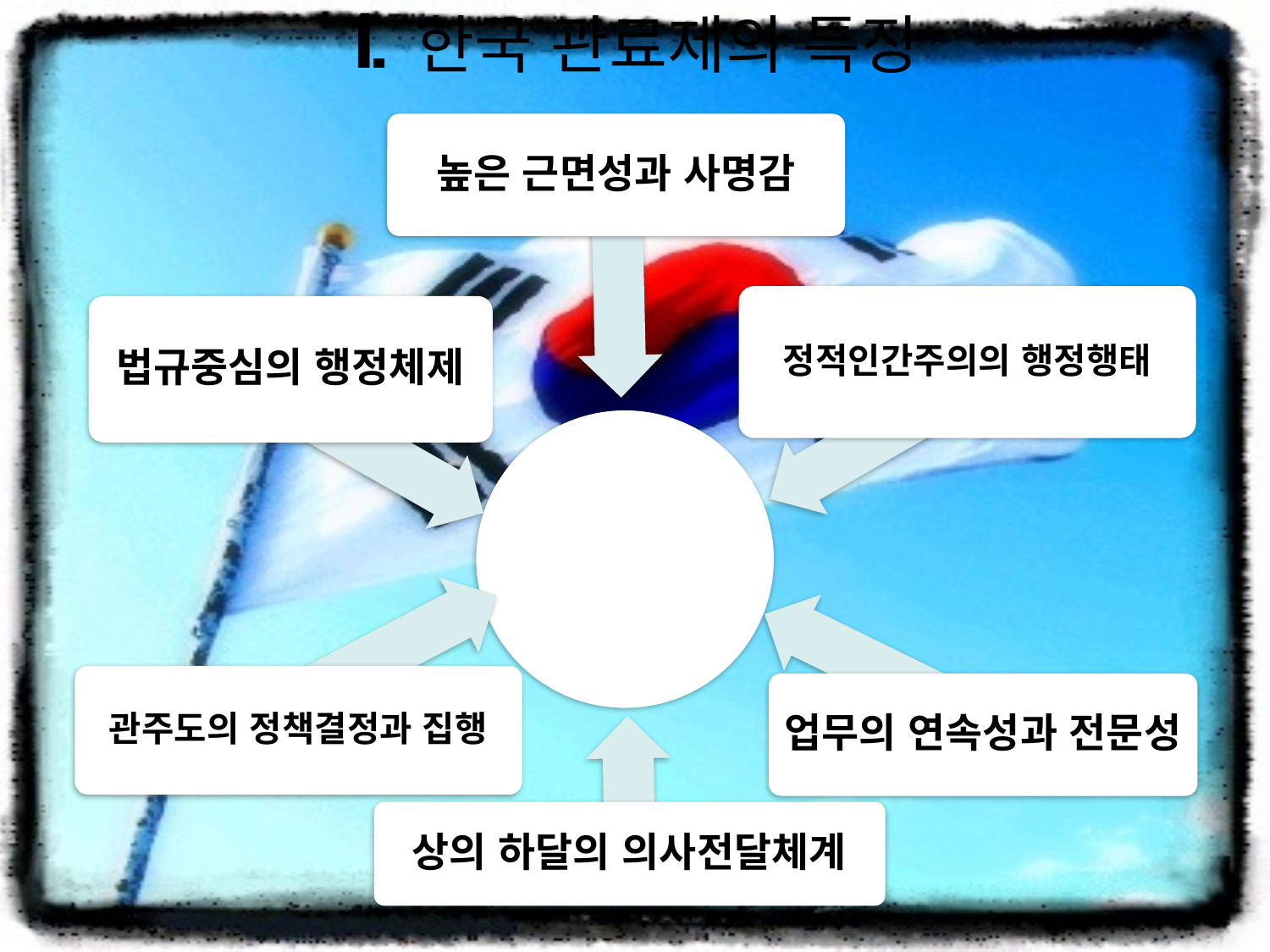

# 1. 한국 관료제의 특징

상의 하달의 의사전달체계
관주도의 정책결정과 집행
법규중심의 행정체제
높은 근면성과 사명감
정적인간주의의 행정행태
업무의 연속성과 전문성